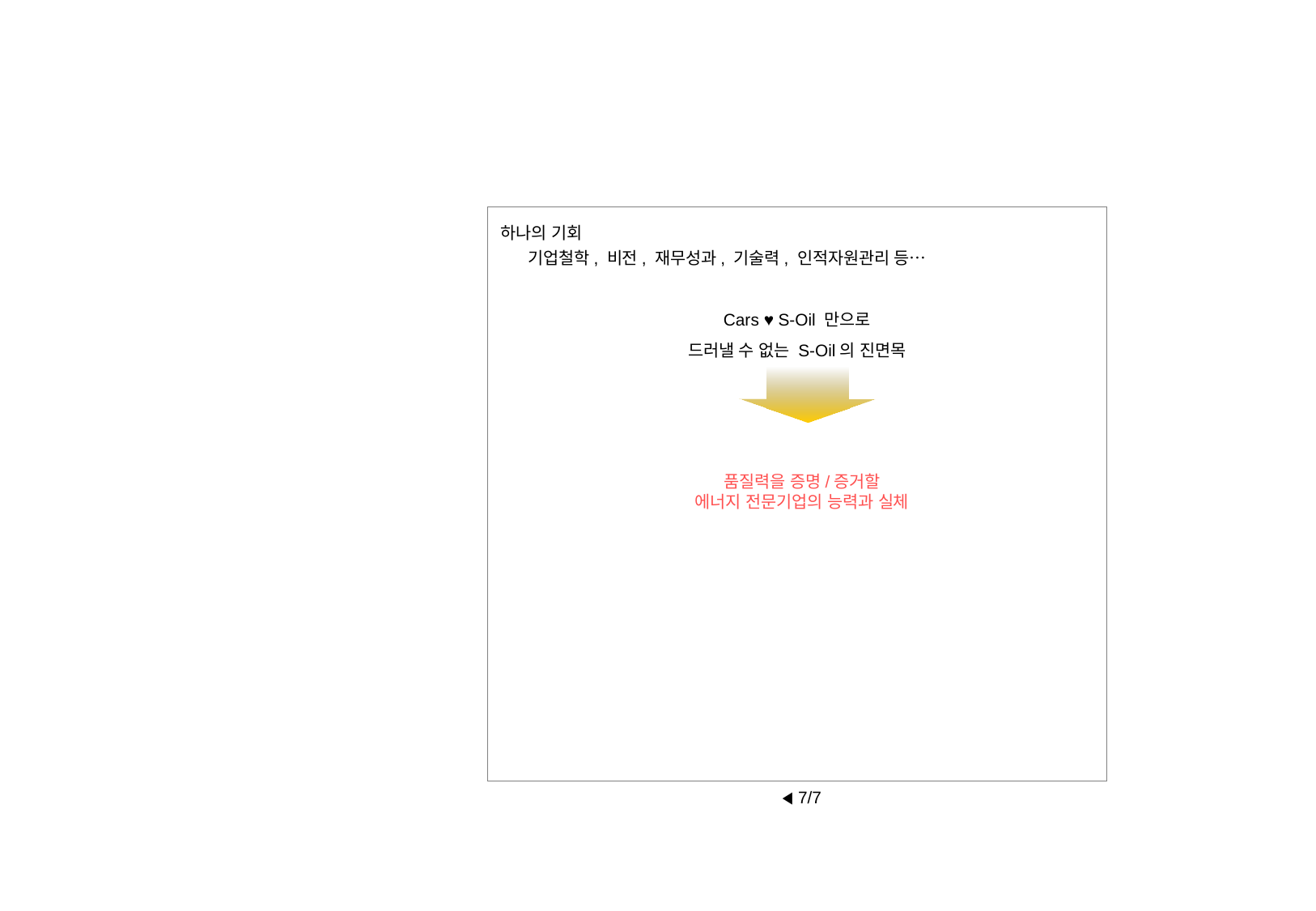

하나의 기회
     기업철학, 비전, 재무성과, 기술력, 인적자원관리 등…
Cars ♥ S-Oil 만으로
드러낼 수 없는 S-Oil의 진면목

품질력을 증명/증거할
에너지 전문기업의 능력과 실체
◀ 7/7 ▶